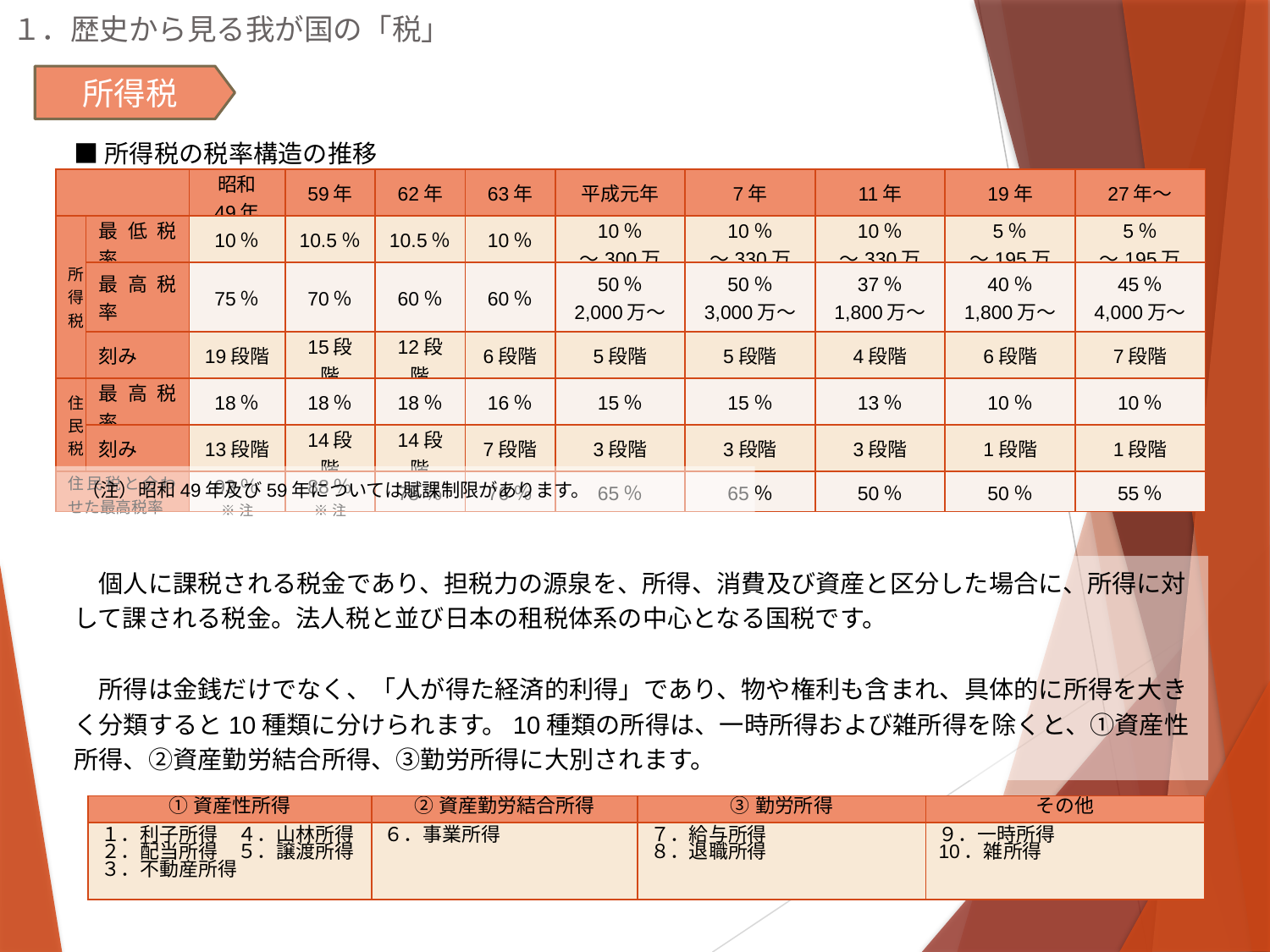

１．歴史から見る我が国の「税」
所得税
■所得税の税率構造の推移
|  |  | 昭和 49年 | 59年 | 62年 | 63年 | 平成元年 | 7年 | 11年 | 19年 | 27年～ |
| --- | --- | --- | --- | --- | --- | --- | --- | --- | --- | --- |
| 所得税 | 最低税率 | 10％ | 10.5％ | 10.5％ | 10％ | 10％ ～300万 | 10％ ～330万 | 10％ ～330万 | 5％ ～195万 | 5％ ～195万 |
|  | 最高税率 | 75％ | 70％ | 60％ | 60％ | 50％ 2,000万～ | 50％ 3,000万～ | 37％ 1,800万～ | 40％ 1,800万～ | 45％ 4,000万～ |
|  | 刻み | 19段階 | 15段階 | 12段階 | 6段階 | 5段階 | 5段階 | 4段階 | 6段階 | 7段階 |
| 住民税 | 最高税率 | 18％ | 18％ | 18％ | 16％ | 15％ | 15％ | 13％ | 10％ | 10％ |
|  | 刻み | 13段階 | 14段階 | 14段階 | 7段階 | 3段階 | 3段階 | 3段階 | 1段階 | 1段階 |
| 住民税と合わせた最高税率 |  | 93％ ※注 | 88％ ※注 | 78％ | 76％ | 65％ | 65％ | 50％ | 50％ | 55％ |
　　（注）昭和49年及び59年については賦課制限があります。
　個人に課税される税金であり、担税力の源泉を、所得、消費及び資産と区分した場合に、所得に対して課される税金。法人税と並び日本の租税体系の中心となる国税です。

　所得は金銭だけでなく、「人が得た経済的利得」であり、物や権利も含まれ、具体的に所得を大きく分類すると10種類に分けられます。10種類の所得は、一時所得および雑所得を除くと、①資産性所得、②資産勤労結合所得、③勤労所得に大別されます。
| ①資産性所得 | ②資産勤労結合所得 | ③勤労所得 | その他 |
| --- | --- | --- | --- |
| １．利子所得　４．山林所得 ２．配当所得　５．譲渡所得 ３．不動産所得 | ６．事業所得 | ７．給与所得 ８．退職所得 | ９．一時所得 10．雑所得 |